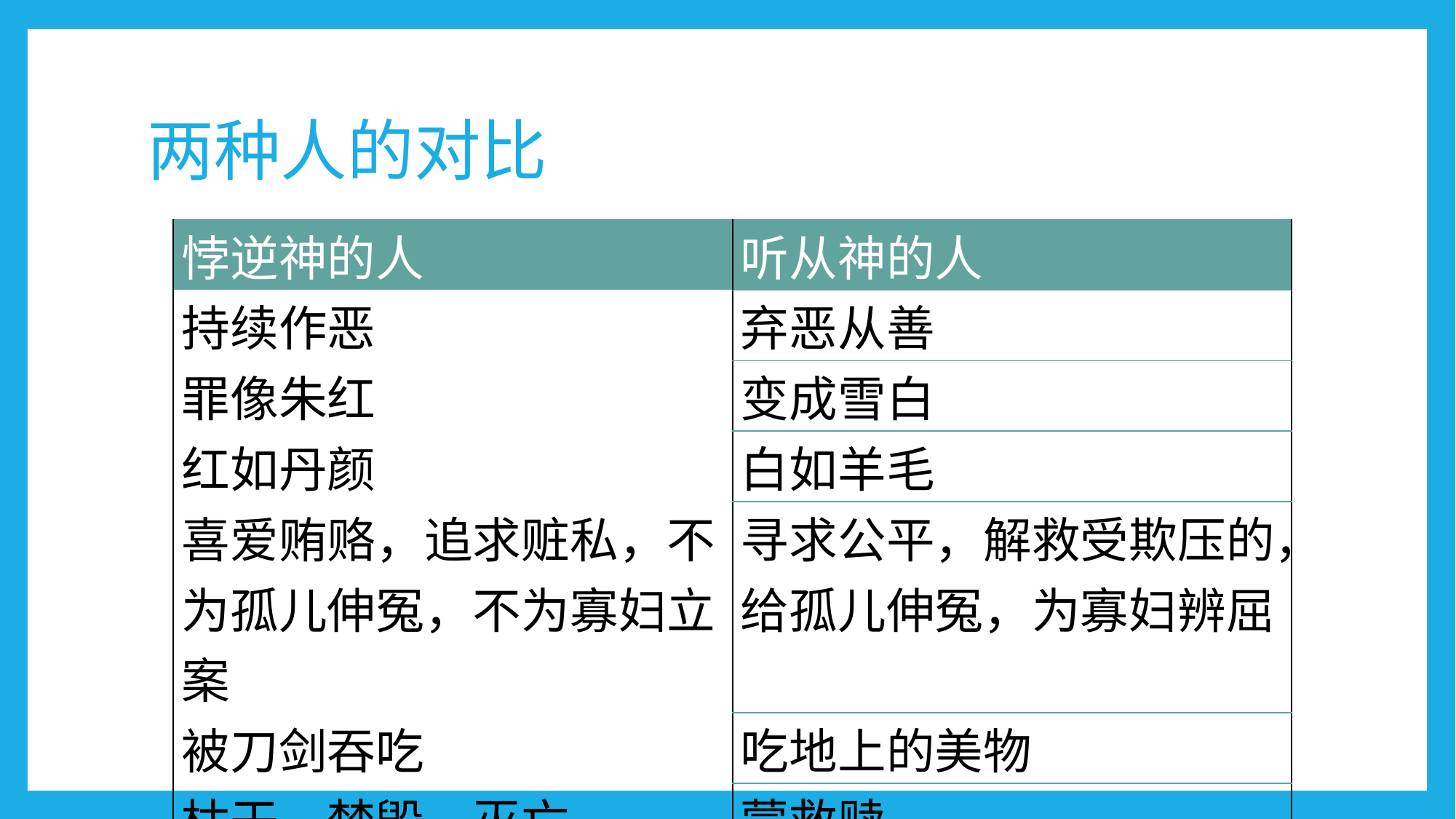

# 两种人的对比
| 悖逆神的人 | 听从神的人 |
| --- | --- |
| 持续作恶 | 弃恶从善 |
| 罪像朱红 | 变成雪白 |
| 红如丹颜 | 白如羊毛 |
| 喜爱贿赂，追求赃私，不为孤儿伸冤，不为寡妇立案 | 寻求公平，解救受欺压的，给孤儿伸冤，为寡妇辨屈 |
| 被刀剑吞吃 | 吃地上的美物 |
| 枯干、焚毁、灭亡 | 蒙救赎 |